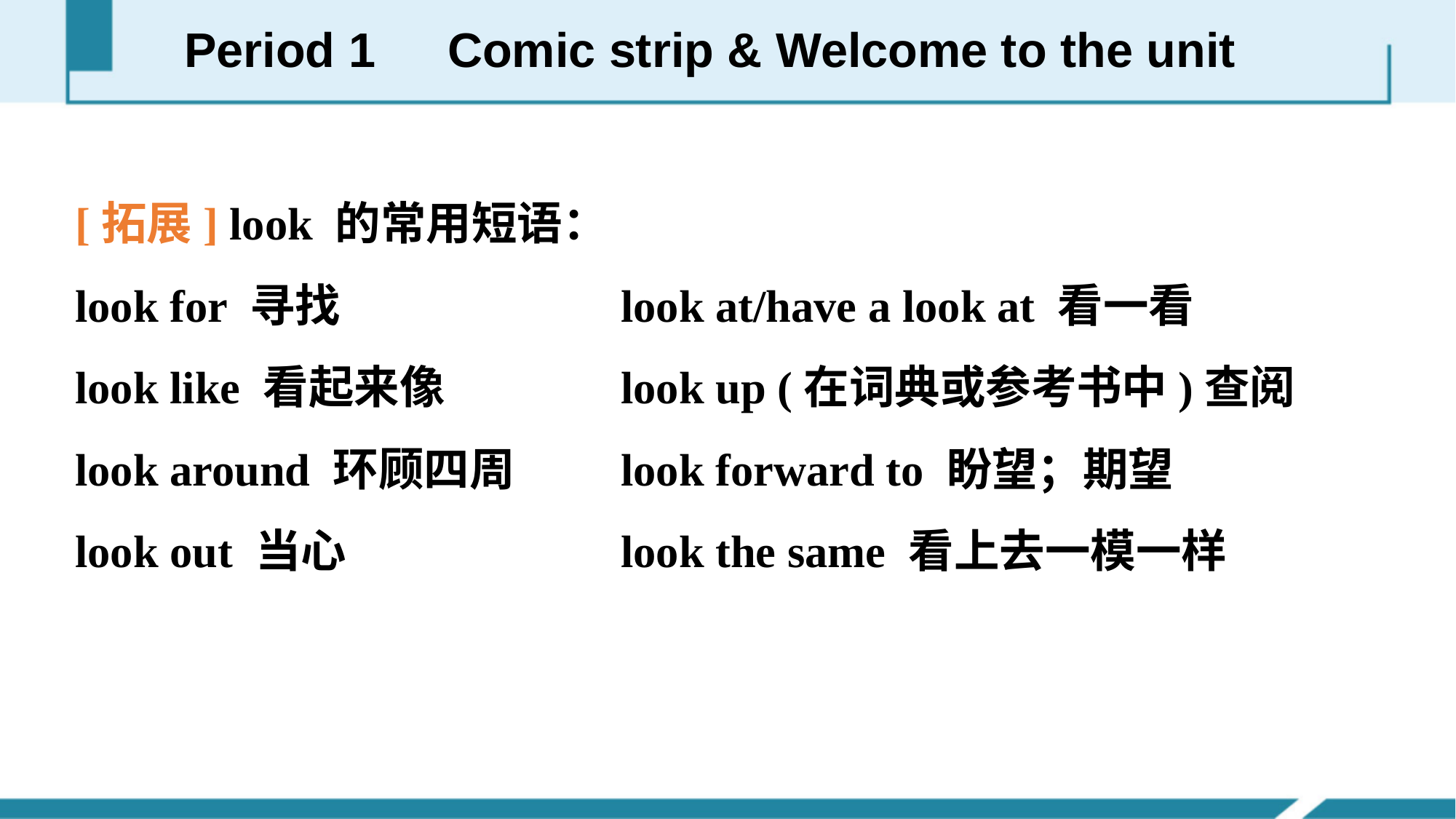

Period 1　Comic strip & Welcome to the unit
[拓展] look 的常用短语：
look for 寻找　　　　　	look at/have a look at 看一看
look like 看起来像  		look up (在词典或参考书中)查阅
look around 环顾四周  	look forward to 盼望；期望
look out 当心  			look the same 看上去一模一样